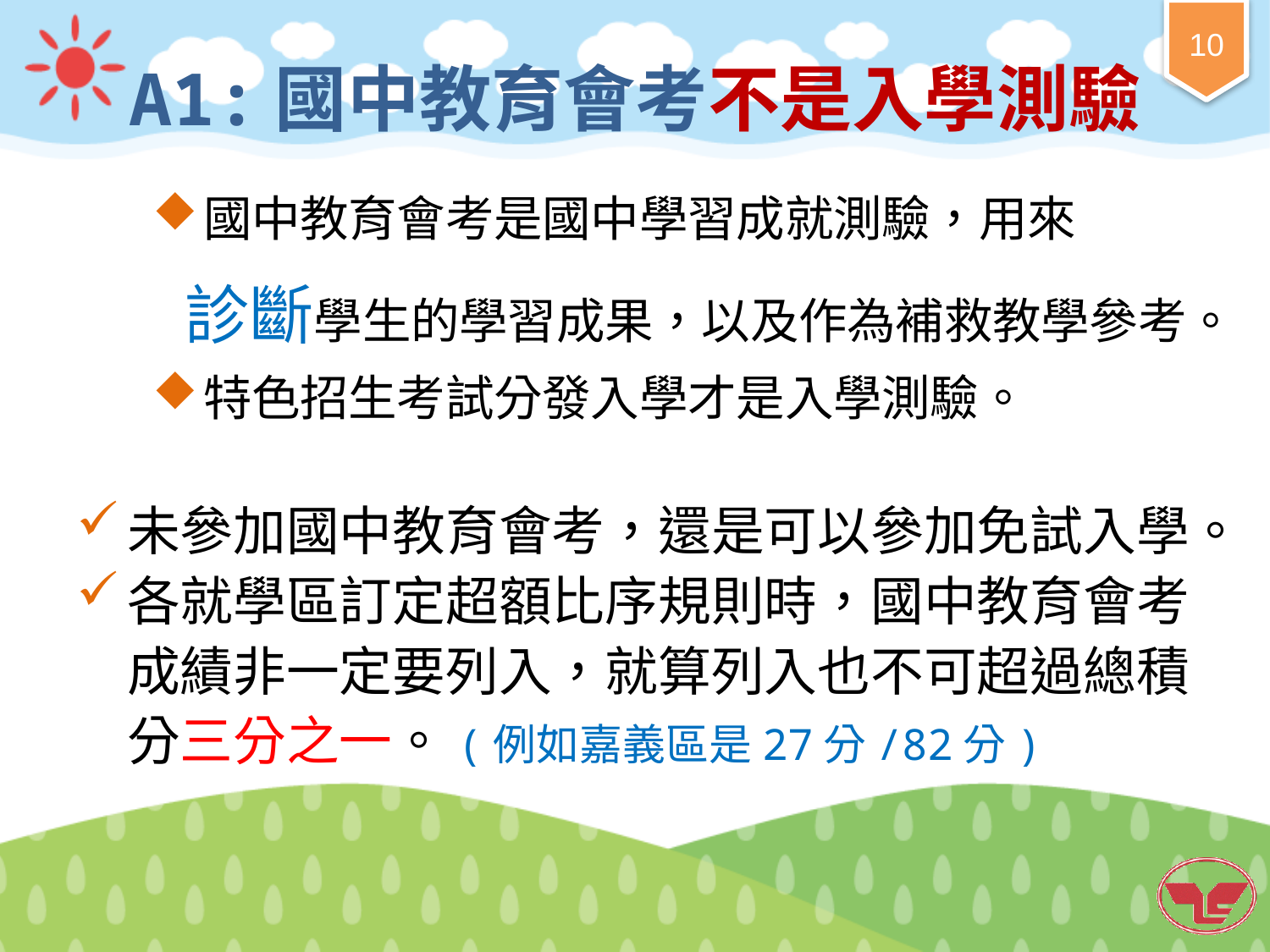

# A1:國中教育會考不是入學測驗
國中教育會考是國中學習成就測驗，用來
  診斷學生的學習成果，以及作為補救教學參考。
特色招生考試分發入學才是入學測驗。

未參加國中教育會考，還是可以參加免試入學。
各就學區訂定超額比序規則時，國中教育會考成績非一定要列入，就算列入也不可超過總積分三分之一。(例如嘉義區是27分/82分)